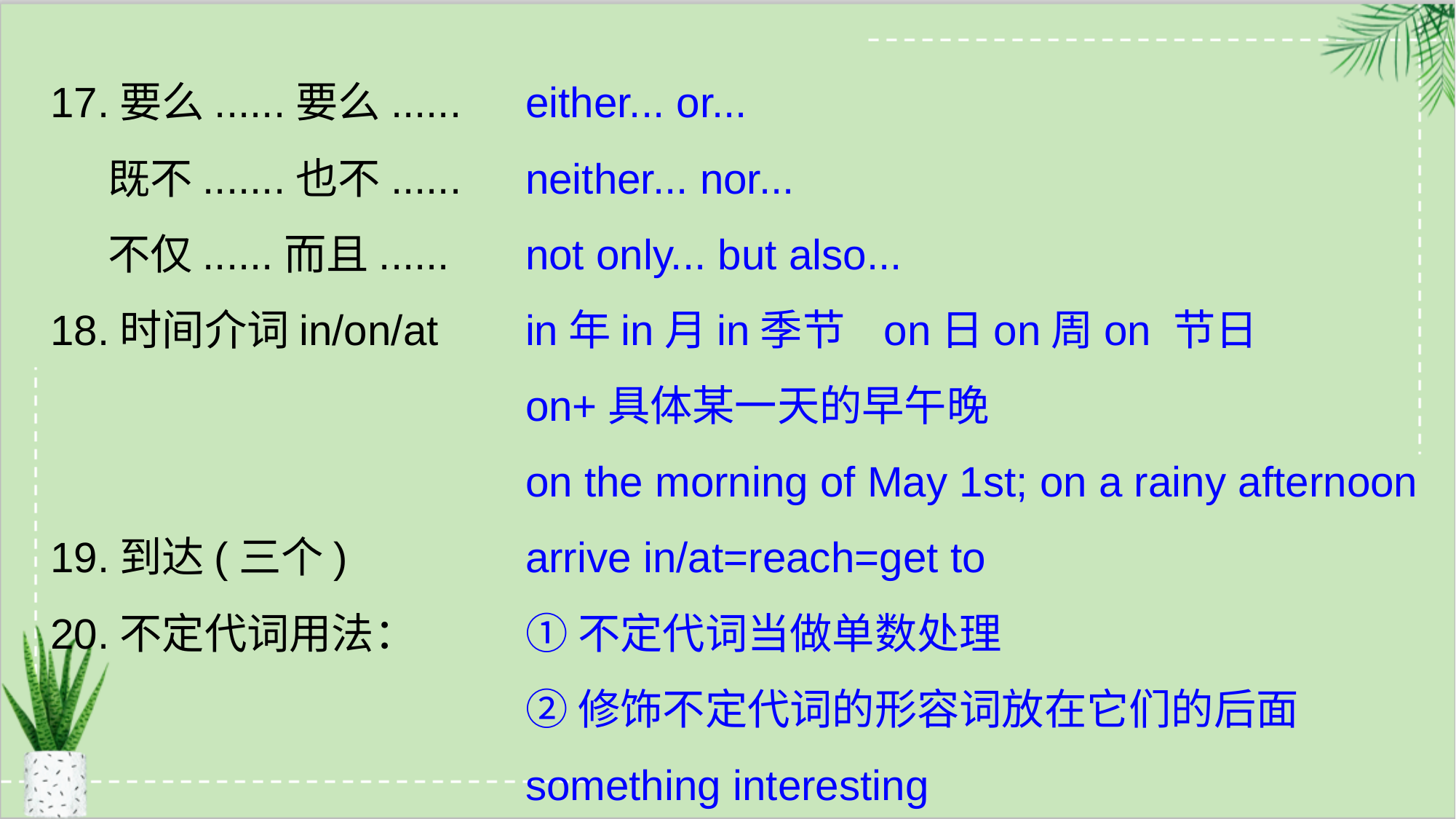

17.要么......要么......
     既不.......也不......
     不仅......而且......
18.时间介词in/on/at

19.到达(三个)
20.不定代词用法：
either... or...
neither... nor...
not only... but also...
in年in月in季节   on日on周on 节日
on+具体某一天的早午晚
on the morning of May 1st; on a rainy afternoon
arrive in/at=reach=get to
①不定代词当做单数处理
②修饰不定代词的形容词放在它们的后面 something interesting